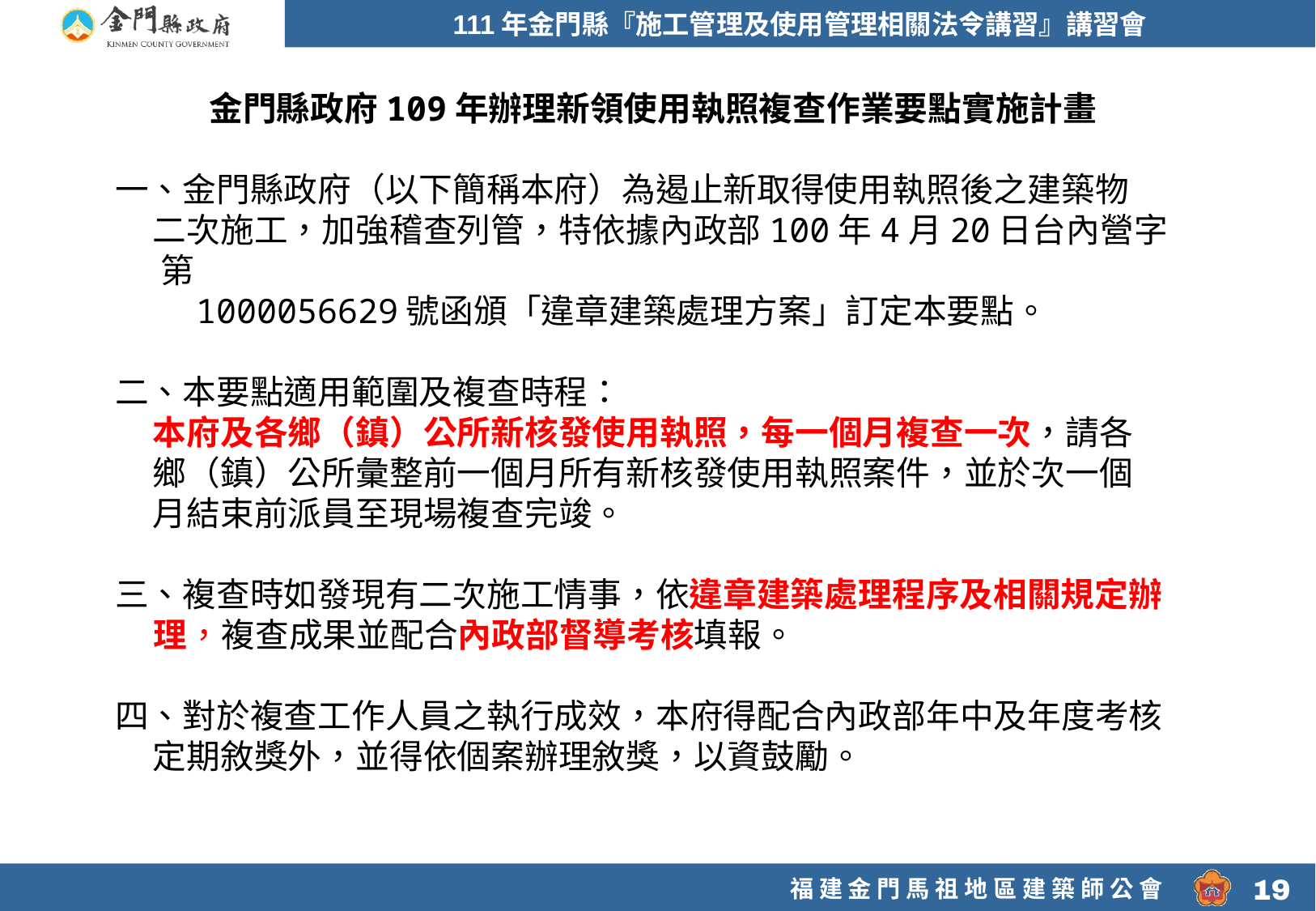

金門縣政府109年辦理新領使用執照複查作業要點實施計畫

一、金門縣政府（以下簡稱本府）為遏止新取得使用執照後之建築物
    二次施工，加強稽查列管，特依據內政部100年4月20日台內營字第
    1000056629號函頒「違章建築處理方案」訂定本要點。

二、本要點適用範圍及複查時程：
    本府及各鄉（鎮）公所新核發使用執照，每一個月複查一次，請各
    鄉（鎮）公所彙整前一個月所有新核發使用執照案件，並於次一個
    月結束前派員至現場複查完竣。

三、複查時如發現有二次施工情事，依違章建築處理程序及相關規定辦
    理，複查成果並配合內政部督導考核填報。

四、對於複查工作人員之執行成效，本府得配合內政部年中及年度考核
    定期敘獎外，並得依個案辦理敘獎，以資鼓勵。
19